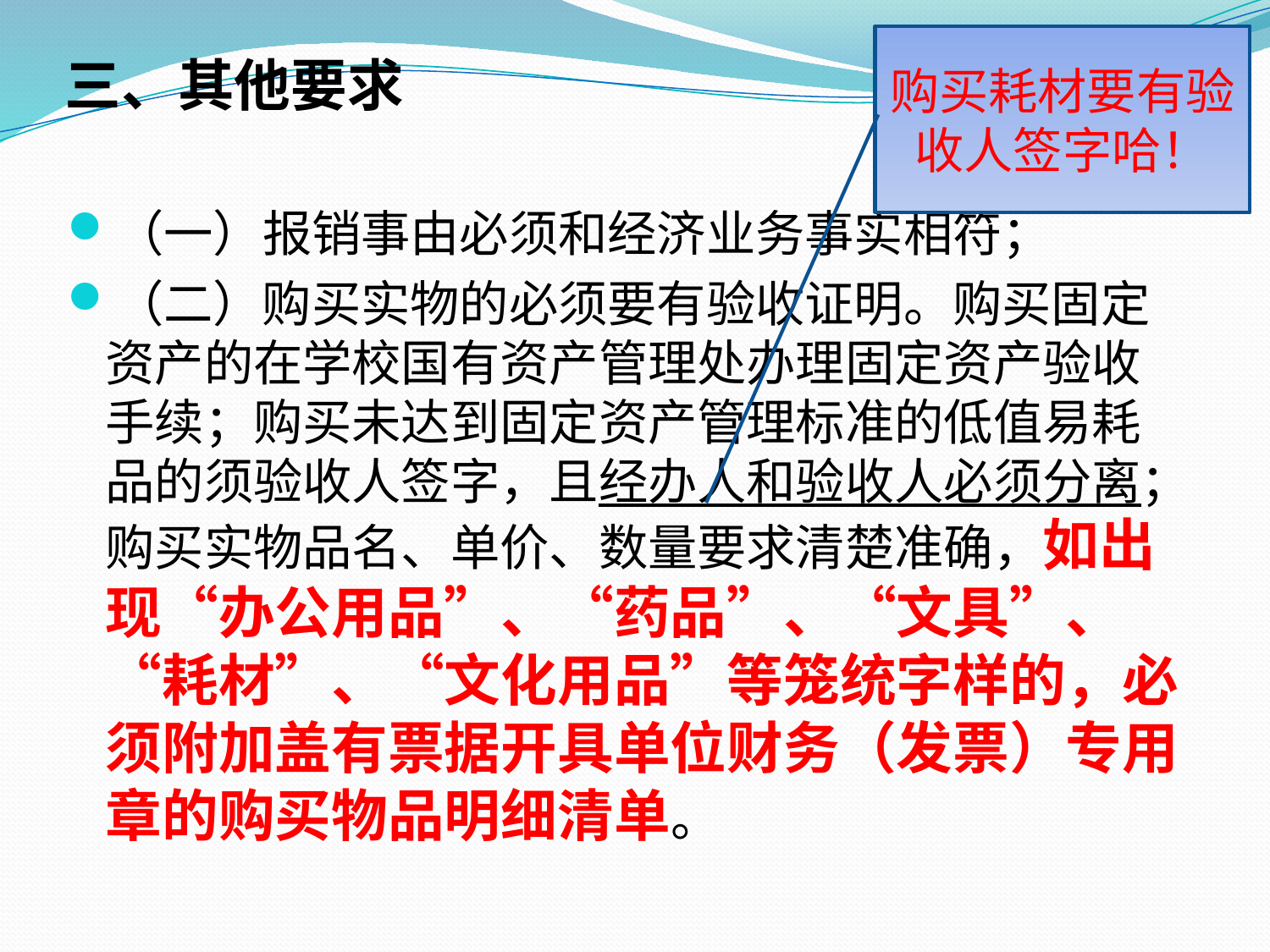

# 三、其他要求
购买耗材要有验收人签字哈！
（一）报销事由必须和经济业务事实相符；
（二）购买实物的必须要有验收证明。购买固定资产的在学校国有资产管理处办理固定资产验收手续；购买未达到固定资产管理标准的低值易耗品的须验收人签字，且经办人和验收人必须分离；购买实物品名、单价、数量要求清楚准确，如出现“办公用品”、“药品”、“文具”、“耗材”、“文化用品”等笼统字样的，必须附加盖有票据开具单位财务（发票）专用章的购买物品明细清单。